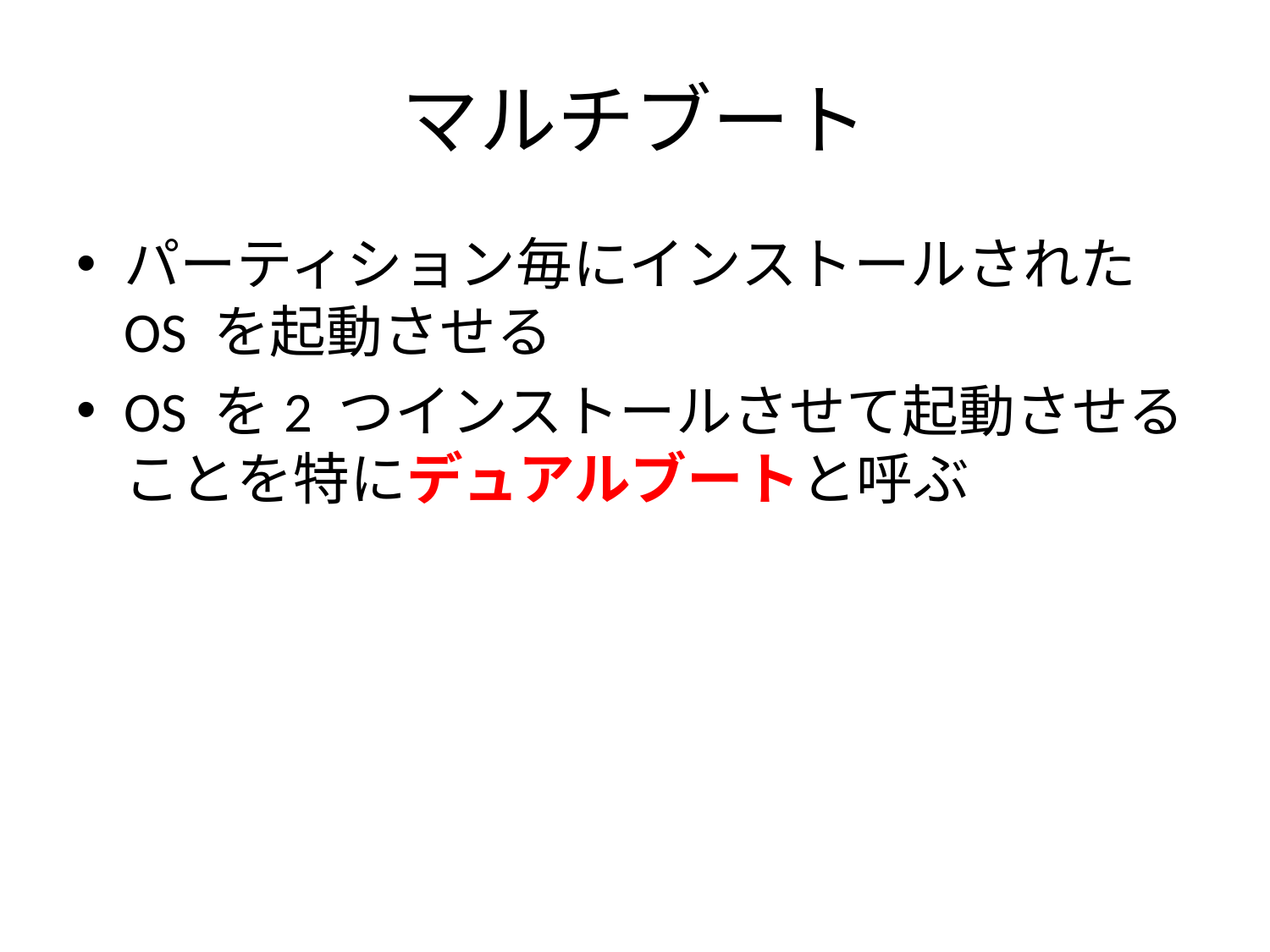

# マルチブート
パーティション毎にインストールされたOS を起動させる
OS を2 つインストールさせて起動させることを特にデュアルブートと呼ぶ